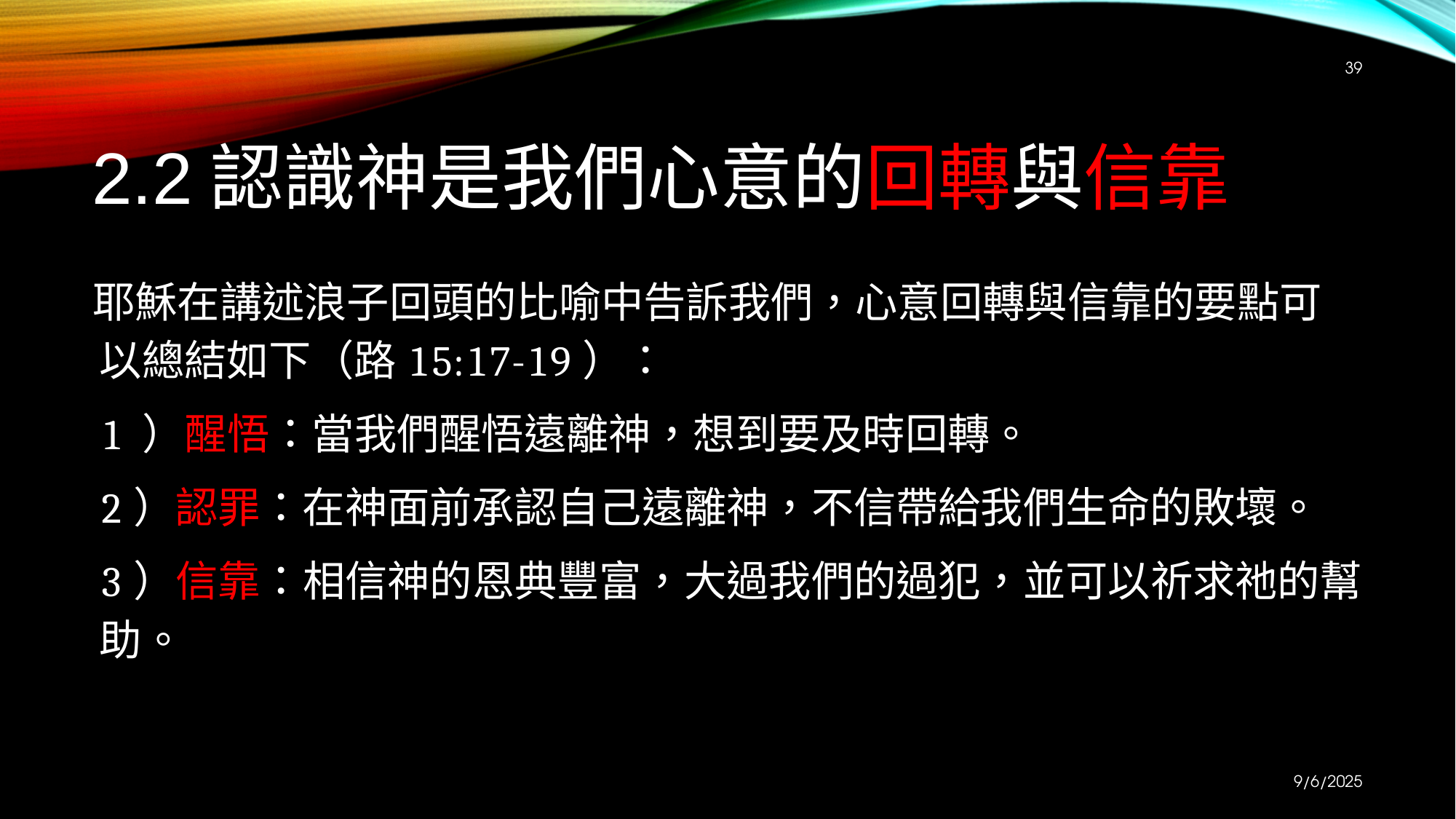

39
# 2.2認識神是我們心意的回轉與信靠
耶穌在講述浪子回頭的比喻中告訴我們，心意回轉與信靠的要點可以總結如下（路15:17-19）：
	1 ）醒悟：當我們醒悟遠離神，想到要及時回轉。
	2）認罪：在神面前承認自己遠離神，不信帶給我們生命的敗壞。
	3）信靠：相信神的恩典豐富，大過我們的過犯，並可以祈求祂的幫助。

9/6/2025